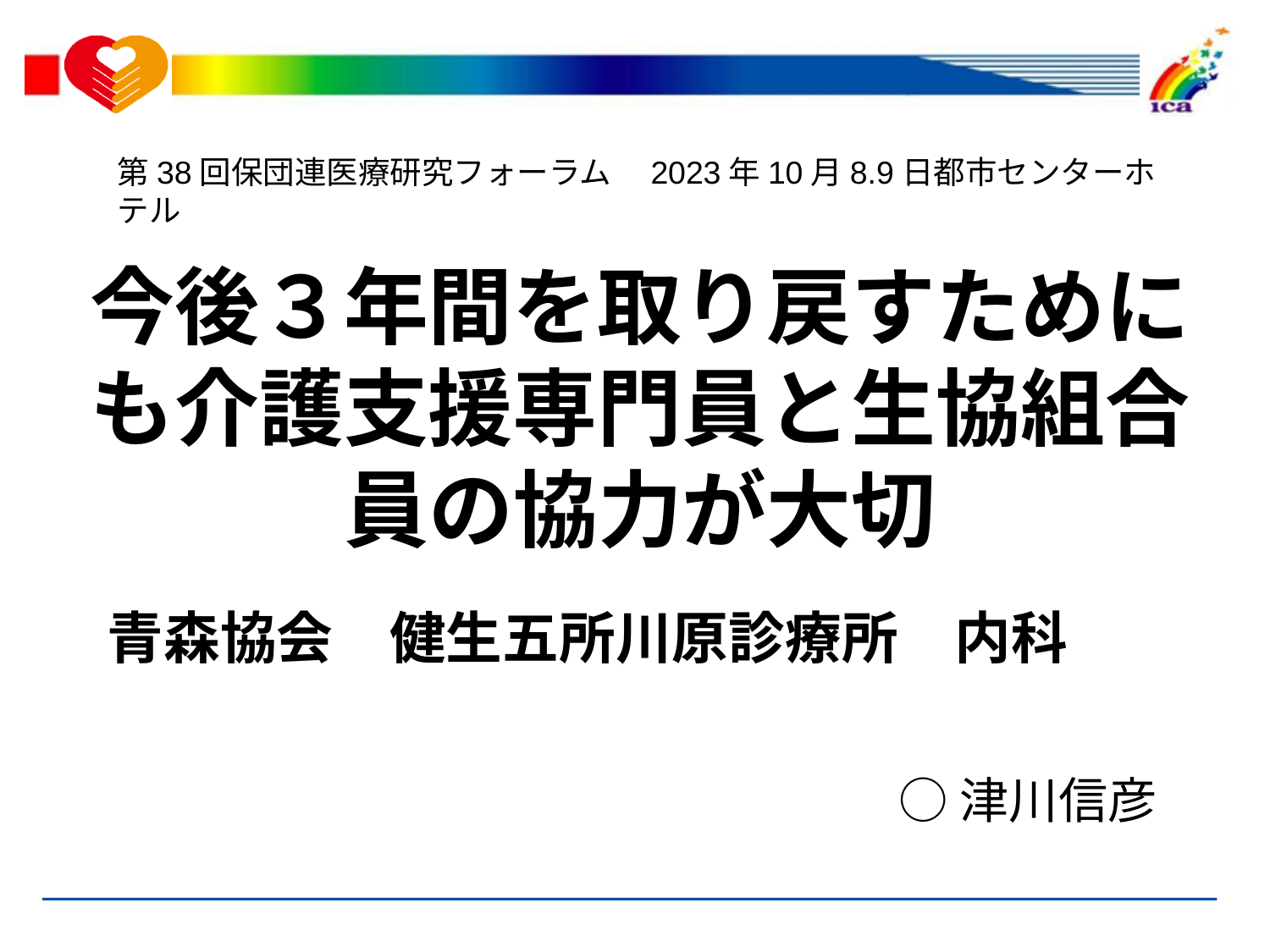

第38回保団連医療研究フォーラム　2023年10月8.9日都市センターホテル
# 今後３年間を取り戻すためにも介護支援専門員と生協組合員の協力が大切
青森協会　健生五所川原診療所　内科
○津川信彦